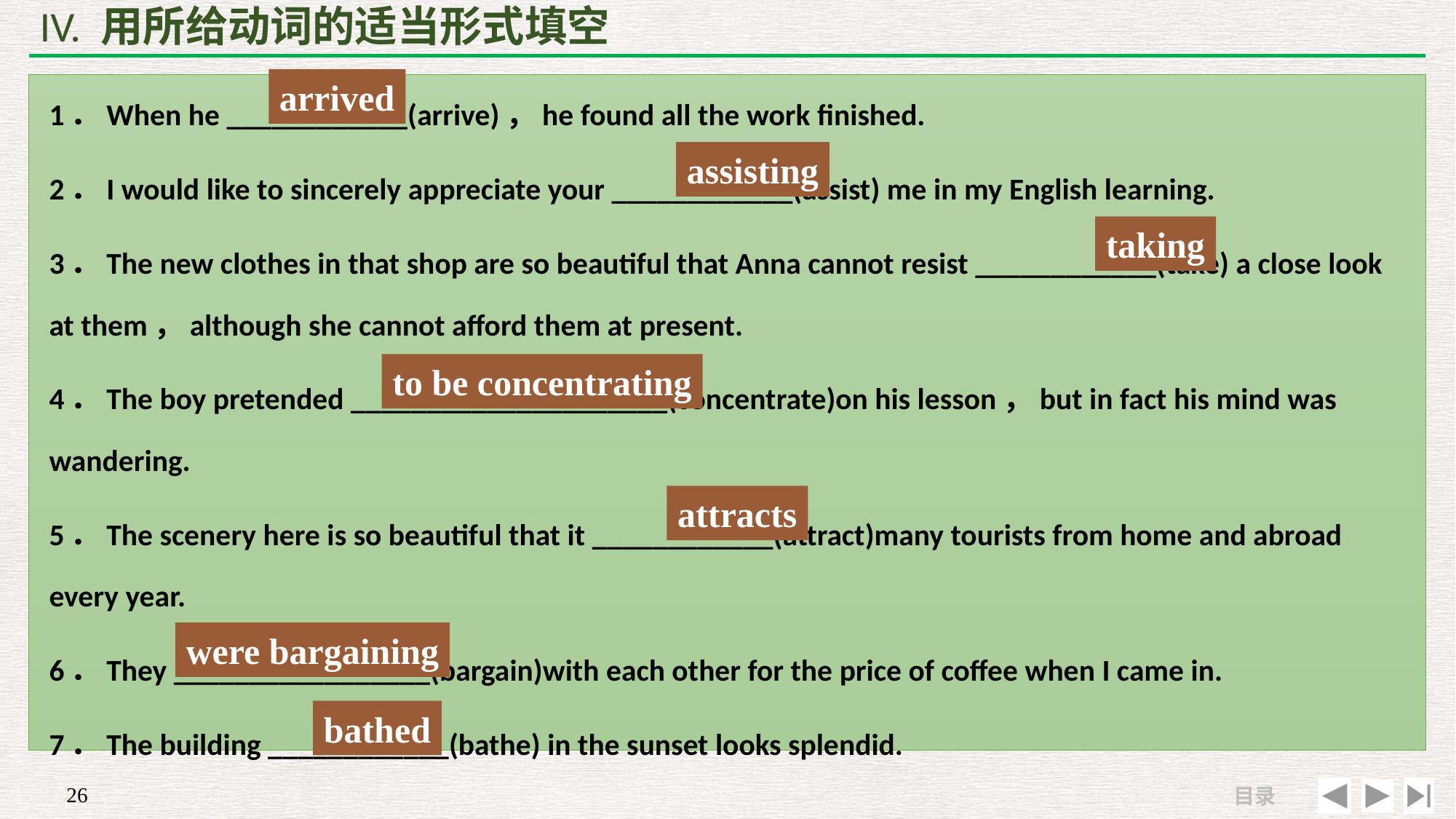

# IV. 用所给动词的适当形式填空
1．When he ____________(arrive)，he found all the work finished.
2．I would like to sincerely appreciate your ____________(assist) me in my English learning.
3．The new clothes in that shop are so beautiful that Anna cannot resist ____________(take) a close look at them，although she cannot afford them at present.
4．The boy pretended _____________________(concentrate)on his lesson，but in fact his mind was wandering.
5．The scenery here is so beautiful that it ____________(attract)many tourists from home and abroad every year.
6．They _________________(bargain)with each other for the price of coffee when I came in.
7．The building ____________(bathe) in the sunset looks splendid.
arrived

assisting
taking
to be concentrating
attracts
were bargaining
bathed